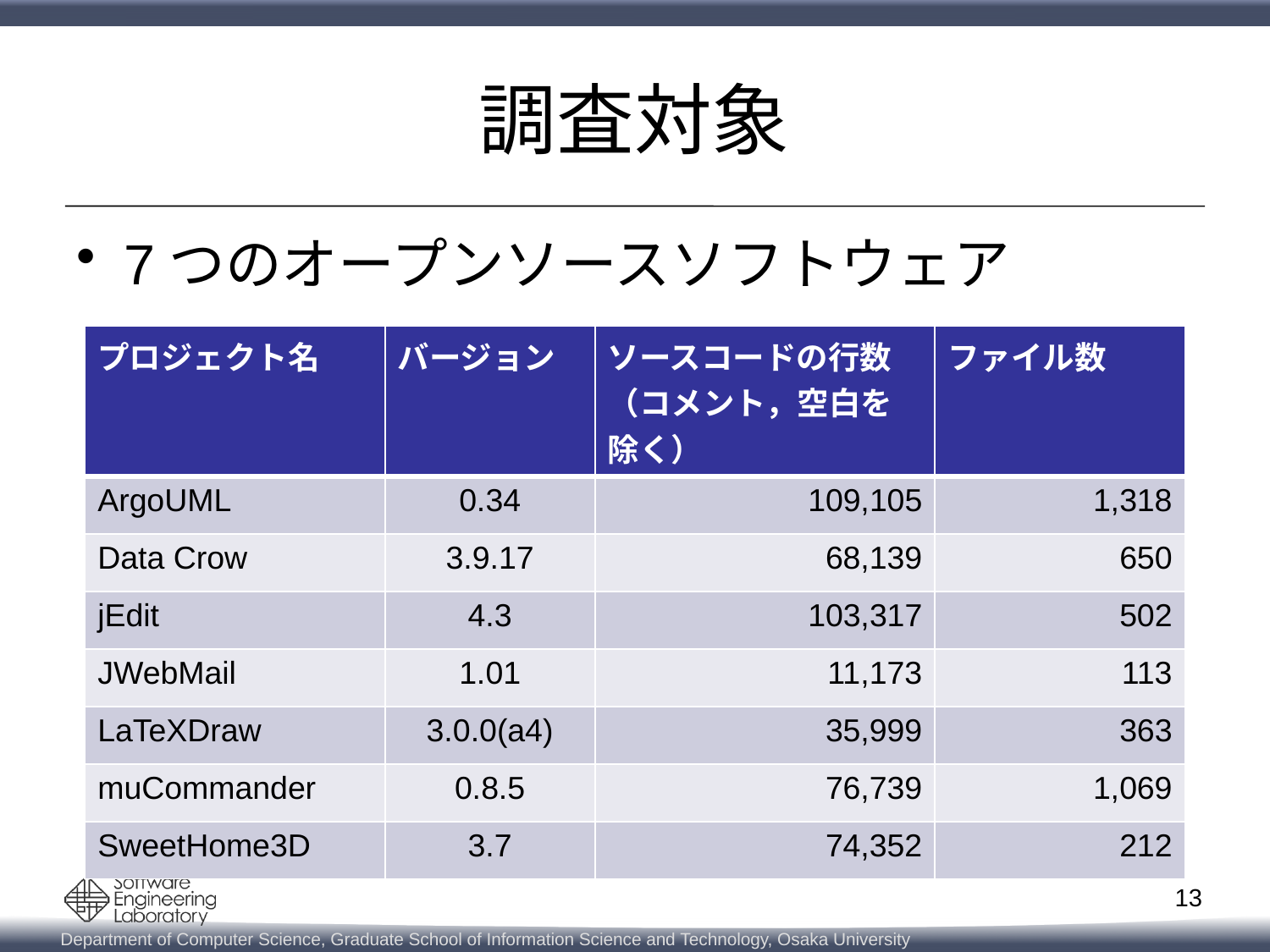

# 調査対象
7つのオープンソースソフトウェア
| プロジェクト名 | バージョン | ソースコードの行数 （コメント，空白を除く） | ファイル数 |
| --- | --- | --- | --- |
| ArgoUML | 0.34 | 109,105 | 1,318 |
| Data Crow | 3.9.17 | 68,139 | 650 |
| jEdit | 4.3 | 103,317 | 502 |
| JWebMail | 1.01 | 11,173 | 113 |
| LaTeXDraw | 3.0.0(a4) | 35,999 | 363 |
| muCommander | 0.8.5 | 76,739 | 1,069 |
| SweetHome3D | 3.7 | 74,352 | 212 |
13